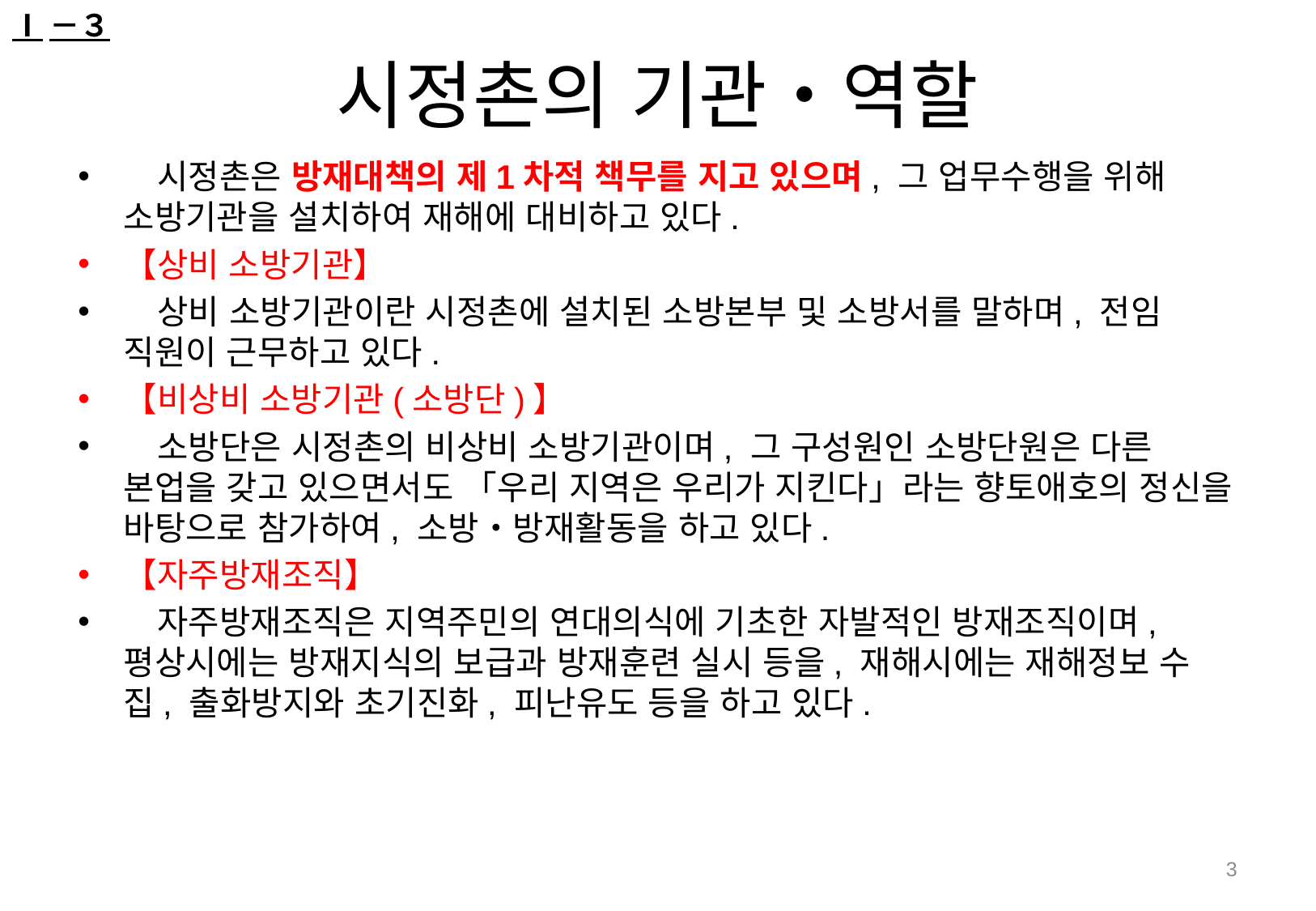

Ⅰ－３
# 시정촌의 기관・역할
　시정촌은 방재대책의 제1차적 책무를 지고 있으며, 그 업무수행을 위해 소방기관을 설치하여 재해에 대비하고 있다.
【상비 소방기관】
　상비 소방기관이란 시정촌에 설치된 소방본부 및 소방서를 말하며, 전임 직원이 근무하고 있다.
【비상비 소방기관(소방단)】
　소방단은 시정촌의 비상비 소방기관이며, 그 구성원인 소방단원은 다른 본업을 갖고 있으면서도 「우리 지역은 우리가 지킨다」라는 향토애호의 정신을 바탕으로 참가하여, 소방・방재활동을 하고 있다.
【자주방재조직】
　자주방재조직은 지역주민의 연대의식에 기초한 자발적인 방재조직이며, 평상시에는 방재지식의 보급과 방재훈련 실시 등을, 재해시에는 재해정보 수집, 출화방지와 초기진화, 피난유도 등을 하고 있다.
3